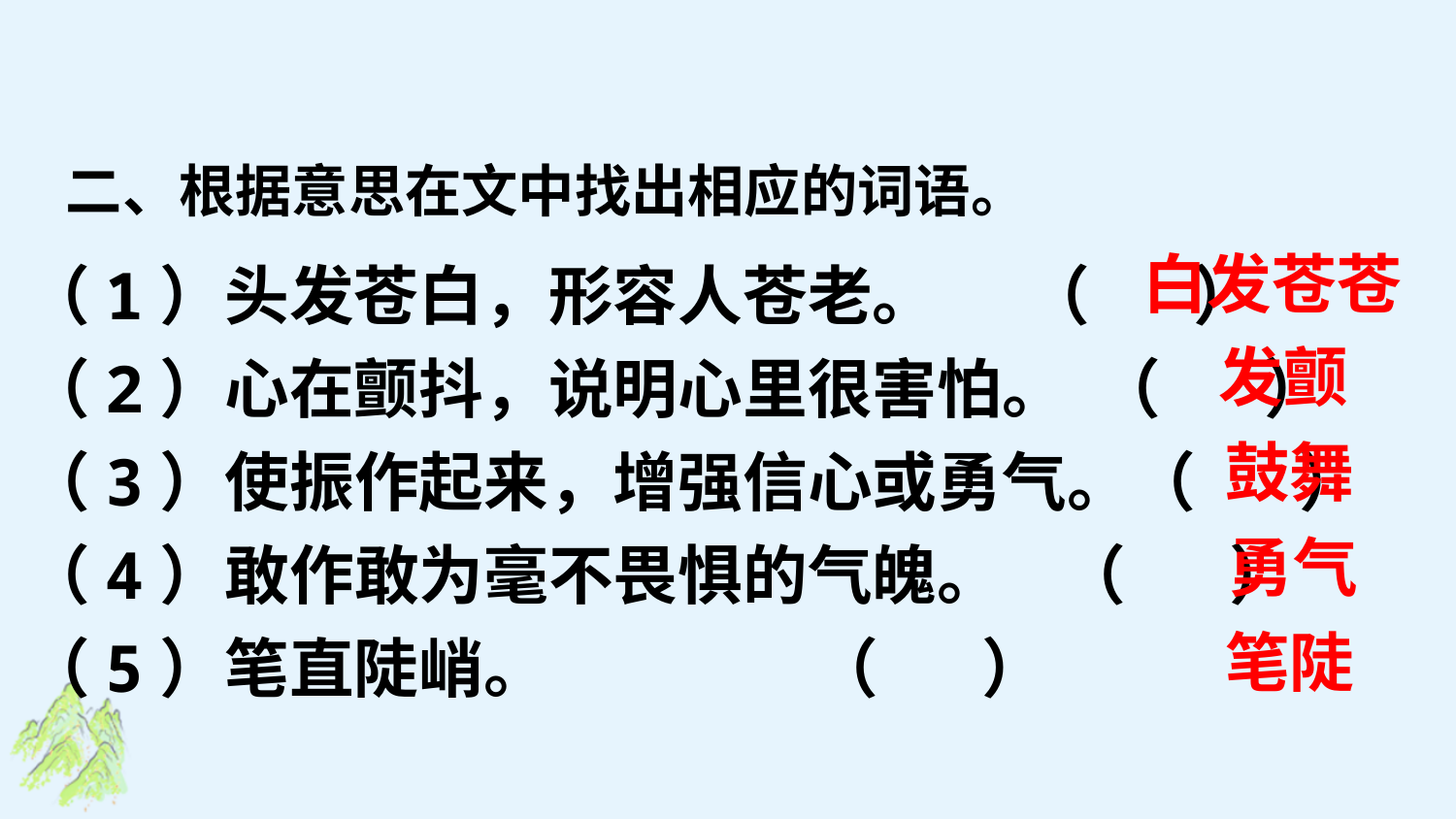

二、根据意思在文中找出相应的词语。
（1）头发苍白，形容人苍老。      （       ）
（2）心在颤抖，说明心里很害怕。  （       ）
（3）使振作起来，增强信心或勇气。（       ）
（4）敢作敢为毫不畏惧的气魄。    （       ）
（5）笔直陡峭。                  （       ）
 白发苍苍
 发颤
鼓舞
勇气
笔陡